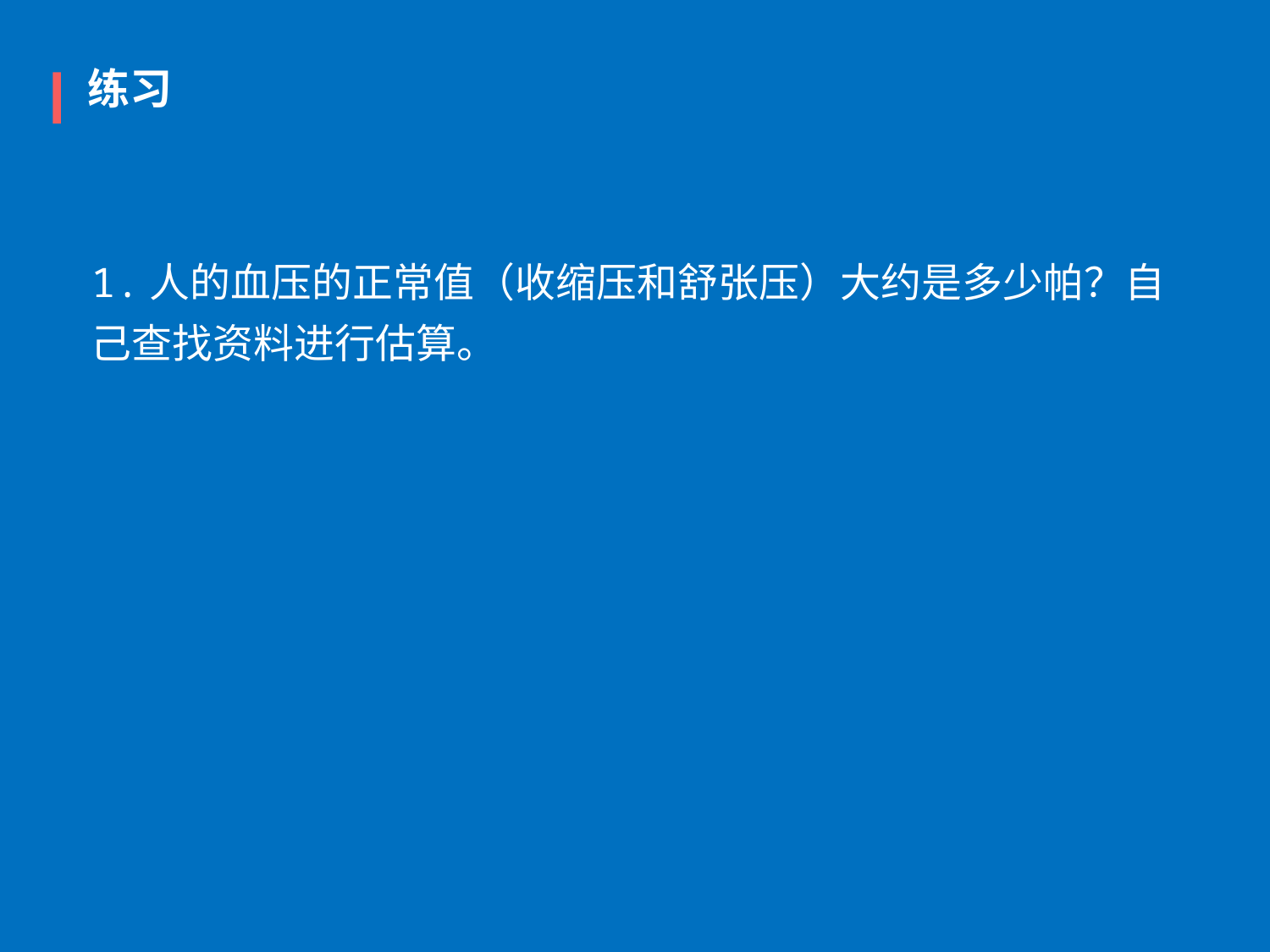

练习

1.人的血压的正常值（收缩压和舒张压）大约是多少帕？自己查找资料进行估算。